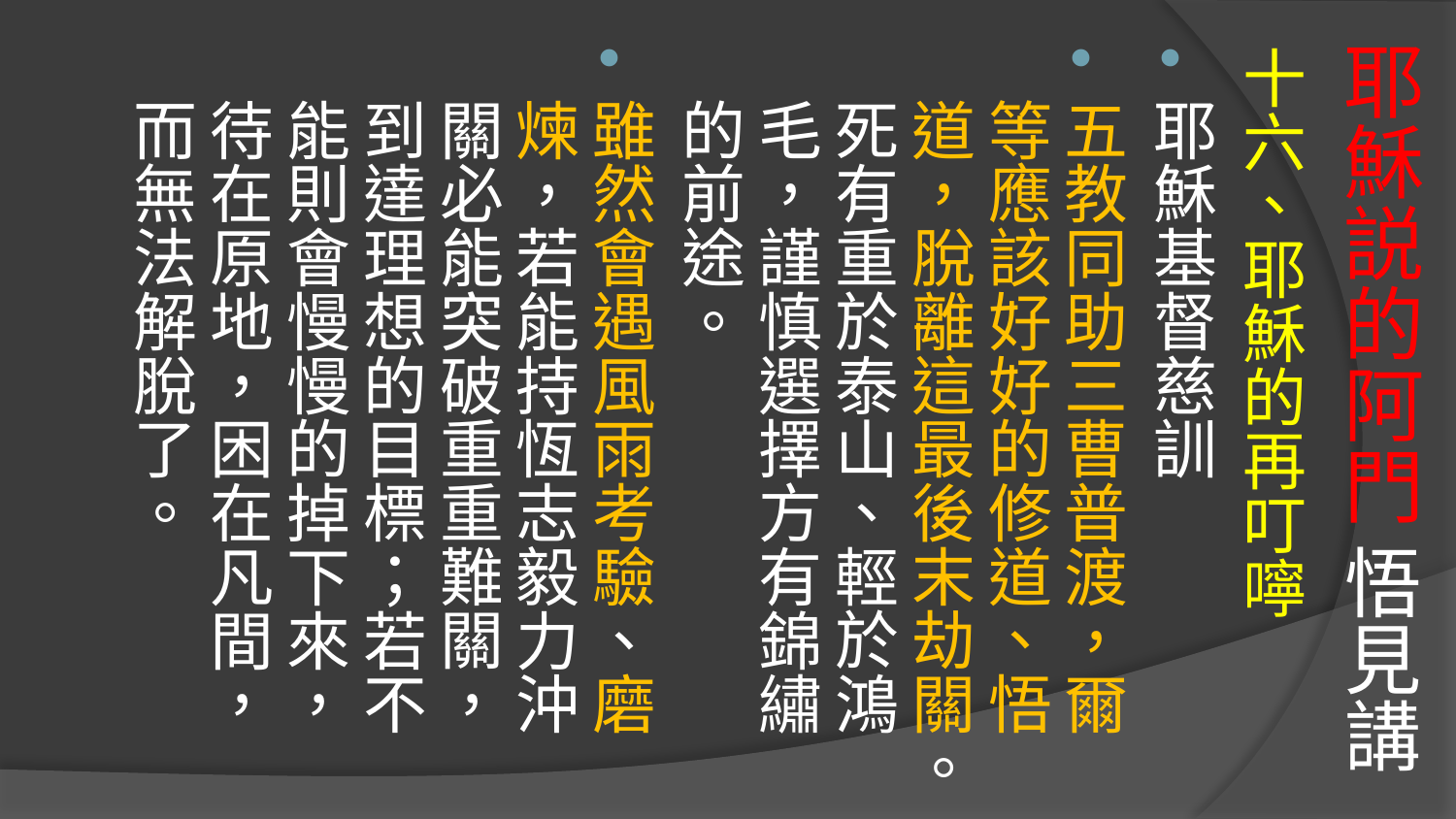

# 耶穌説的阿門 悟見講
十六、耶穌的再叮嚀
耶穌基督慈訓
五教同助三曹普渡，爾等應該好好的修道、悟道，脫離這最後末劫關。死有重於泰山、輕於鴻毛，謹慎選擇方有錦繡的前途。
雖然會遇風雨考驗、磨煉，若能持恆志毅力沖關必能突破重重難關，到達理想的目標；若不能則會慢慢的掉下來，待在原地，困在凡間，而無法解脫了。